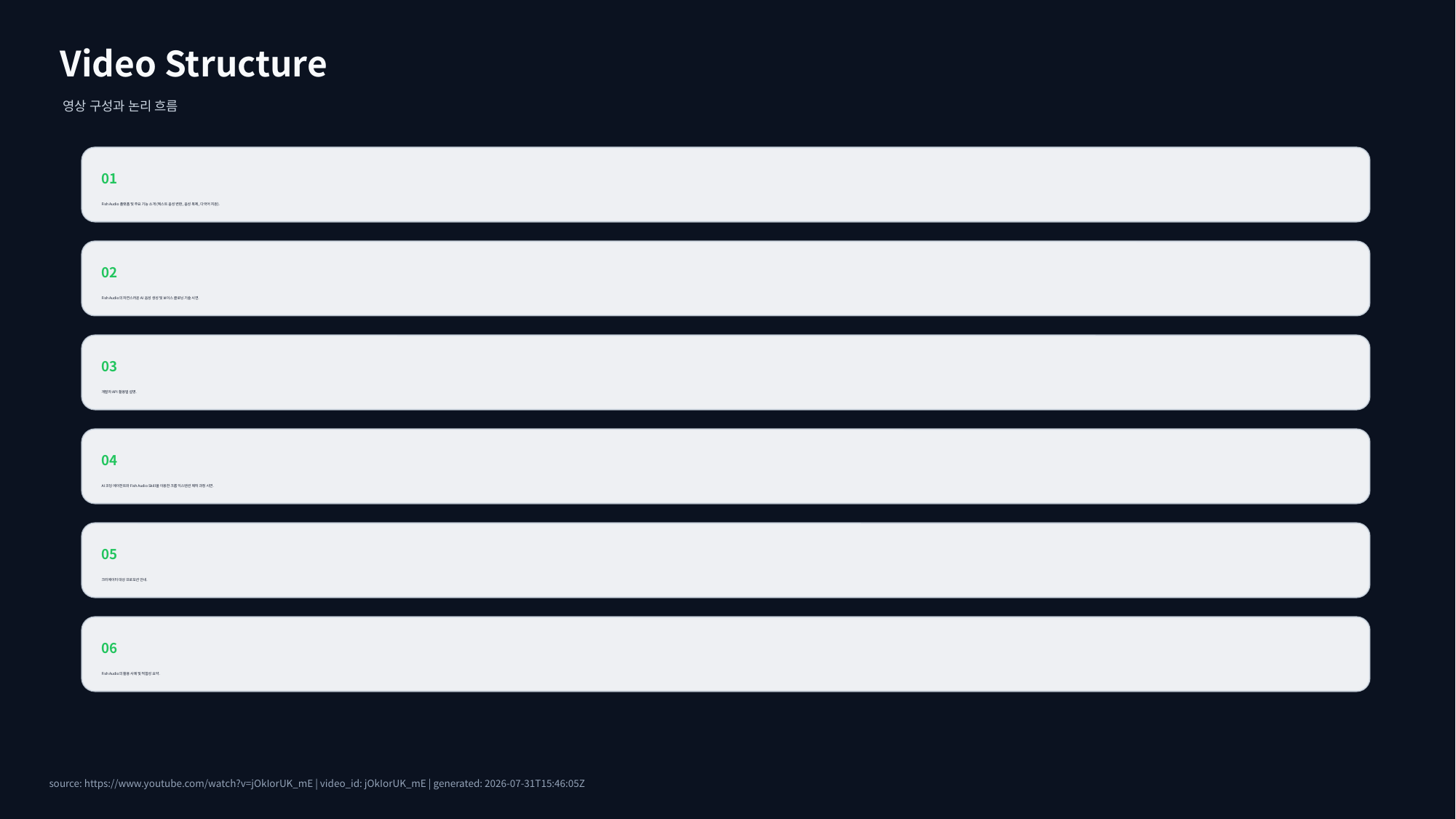

Video Structure
영상 구성과 논리 흐름

01
Fish Audio 플랫폼 및 주요 기능 소개 (텍스트 음성 변환, 음성 복제, 다국어 지원).

02
Fish Audio의 자연스러운 AI 음성 생성 및 보이스 클로닝 기술 시연.

03
개발자 API 활용법 설명.

04
AI 코딩 에이전트와 Fish Audio Skill을 이용한 크롬 익스텐션 제작 과정 시연.

05
크리에이터 대상 프로모션 안내.

06
Fish Audio의 활용 사례 및 적합성 요약.
source: https://www.youtube.com/watch?v=jOkIorUK_mE | video_id: jOkIorUK_mE | generated: 2026-07-31T15:46:05Z